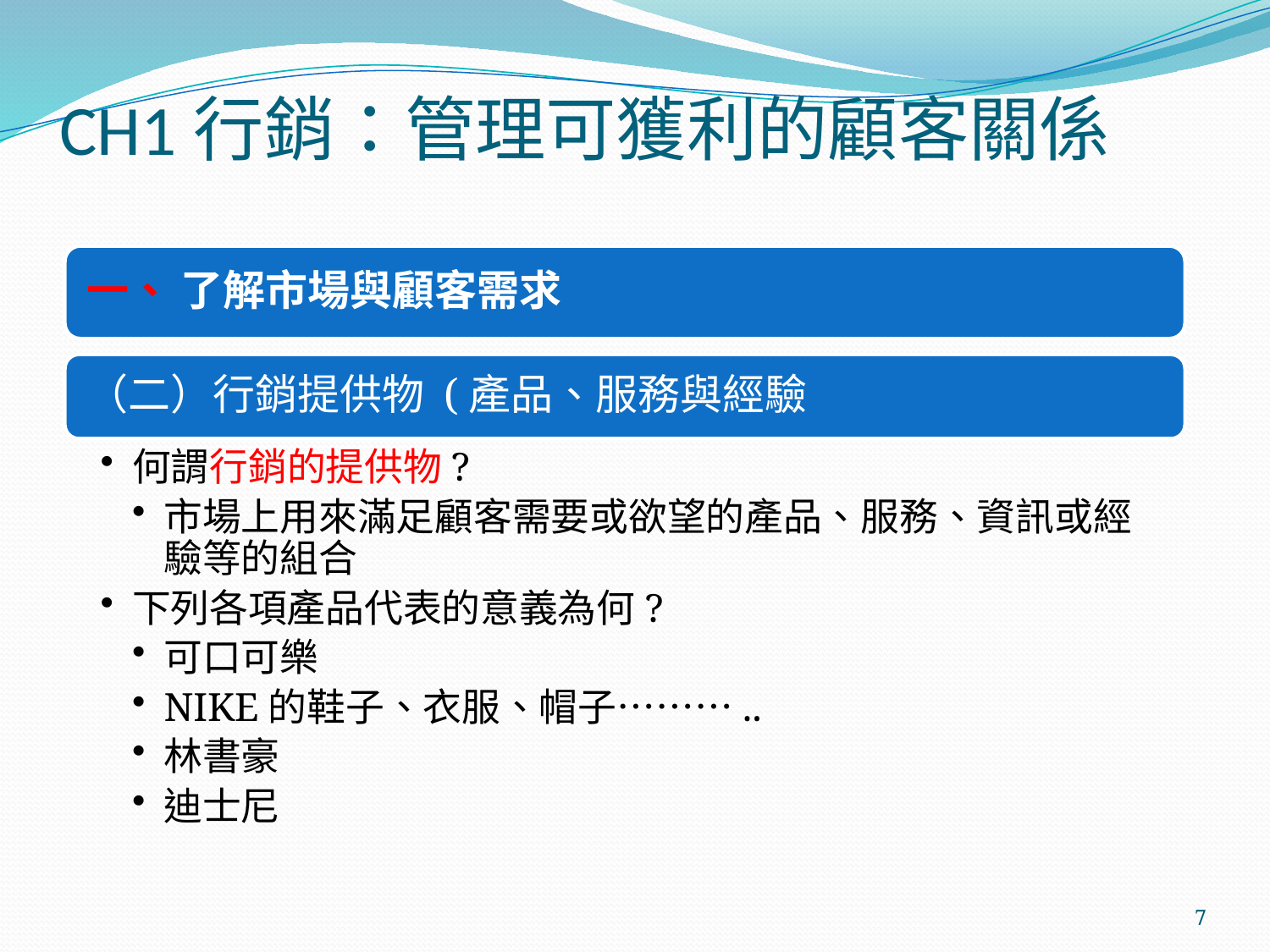

# CH1行銷：管理可獲利的顧客關係
一、 了解市場與顧客需求
（二）行銷提供物 (產品、服務與經驗
何謂行銷的提供物?
市場上用來滿足顧客需要或欲望的產品、服務、資訊或經驗等的組合
下列各項產品代表的意義為何?
可口可樂
NIKE的鞋子、衣服、帽子………..
林書豪
迪士尼
7